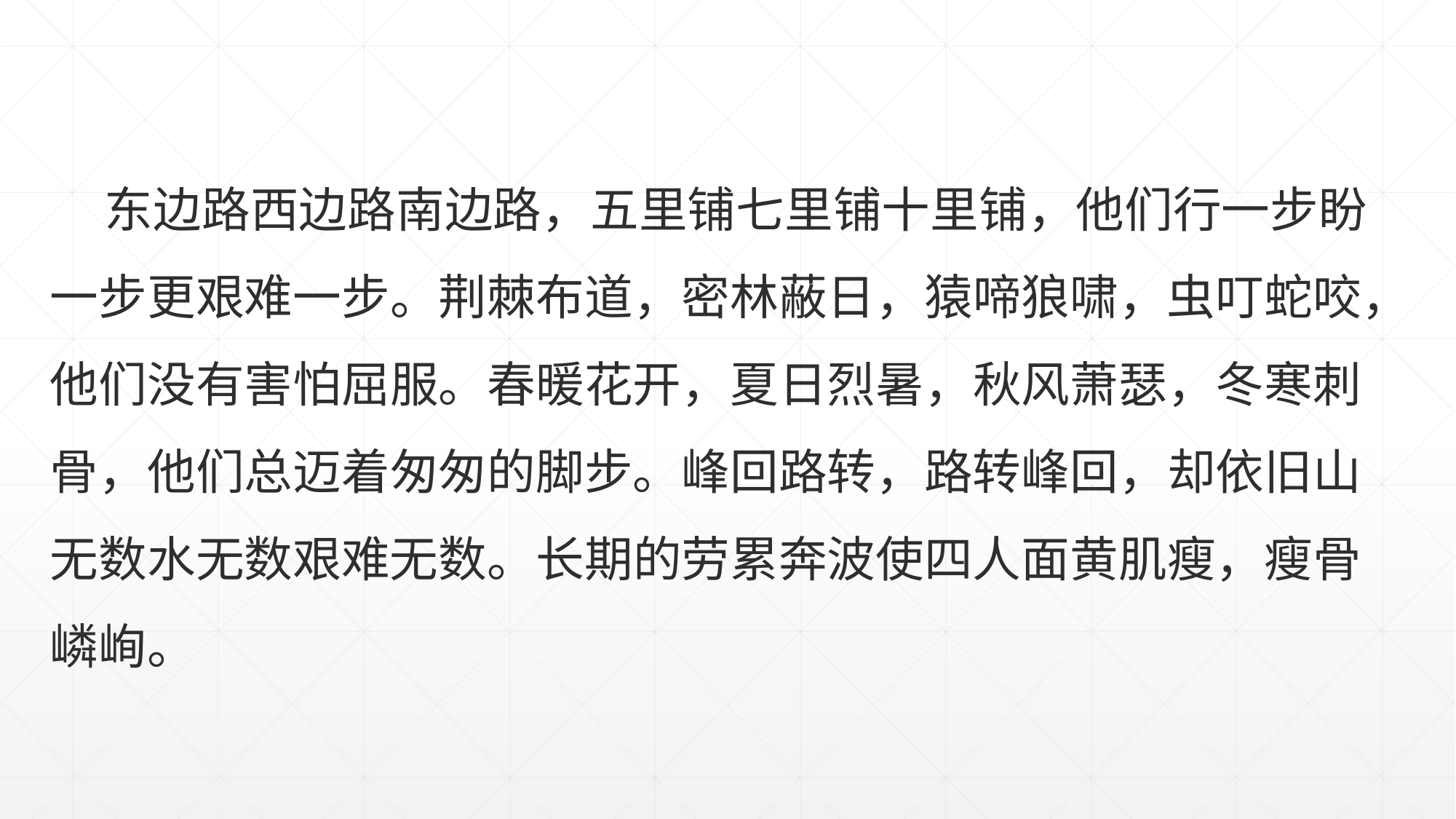

东边路西边路南边路，五里铺七里铺十里铺，他们行一步盼一步更艰难一步。荆棘布道，密林蔽日，猿啼狼啸，虫叮蛇咬，他们没有害怕屈服。春暖花开，夏日烈暑，秋风萧瑟，冬寒刺骨，他们总迈着匆匆的脚步。峰回路转，路转峰回，却依旧山无数水无数艰难无数。长期的劳累奔波使四人面黄肌瘦，瘦骨嶙峋。